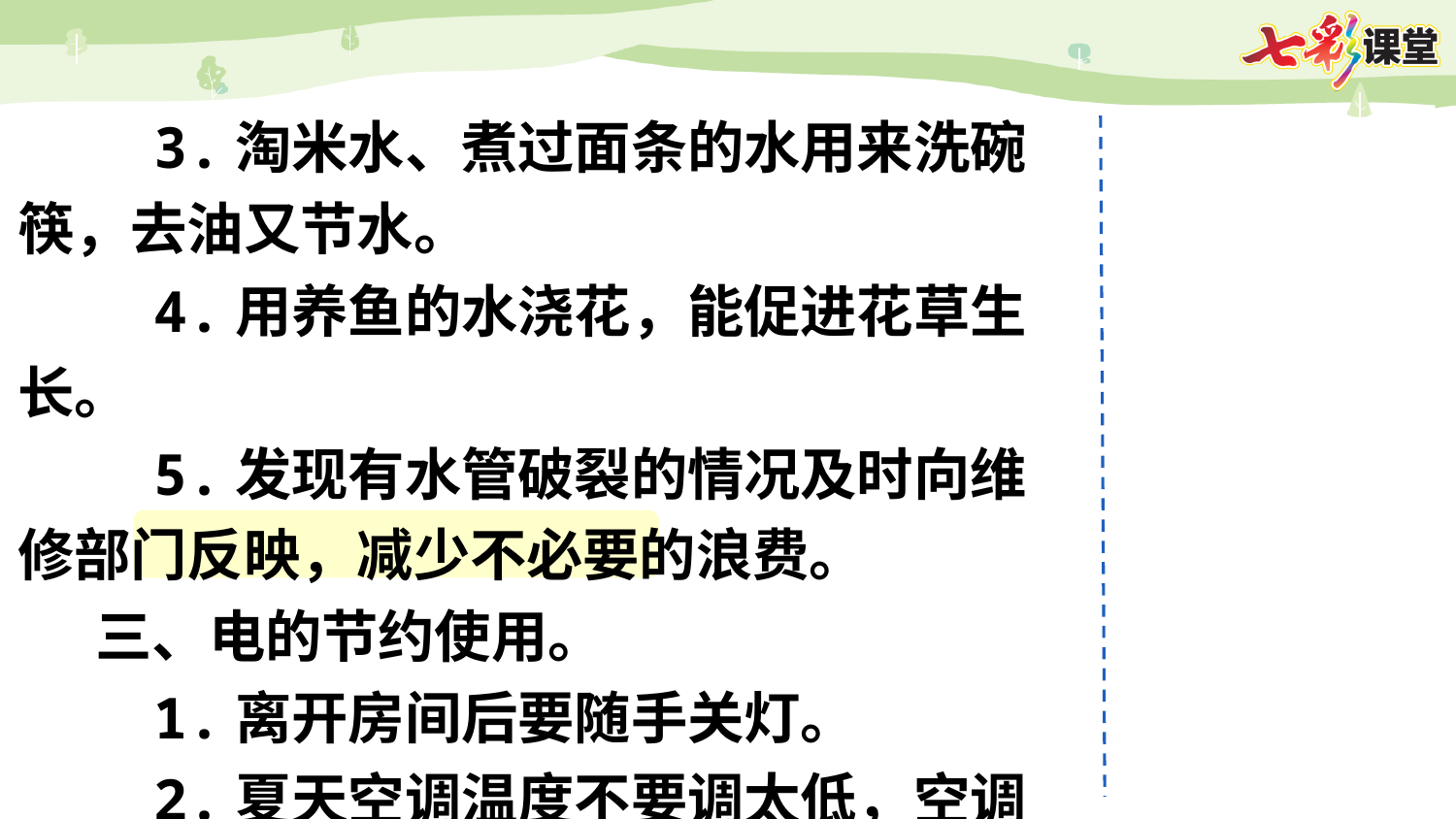

3.淘米水、煮过面条的水用来洗碗筷，去油又节水。
    4.用养鱼的水浇花，能促进花草生长。
    5.发现有水管破裂的情况及时向维修部门反映，减少不必要的浪费。
     三、电的节约使用。
    1.离开房间后要随手关灯。
    2.夏天空调温度不要调太低，空调也